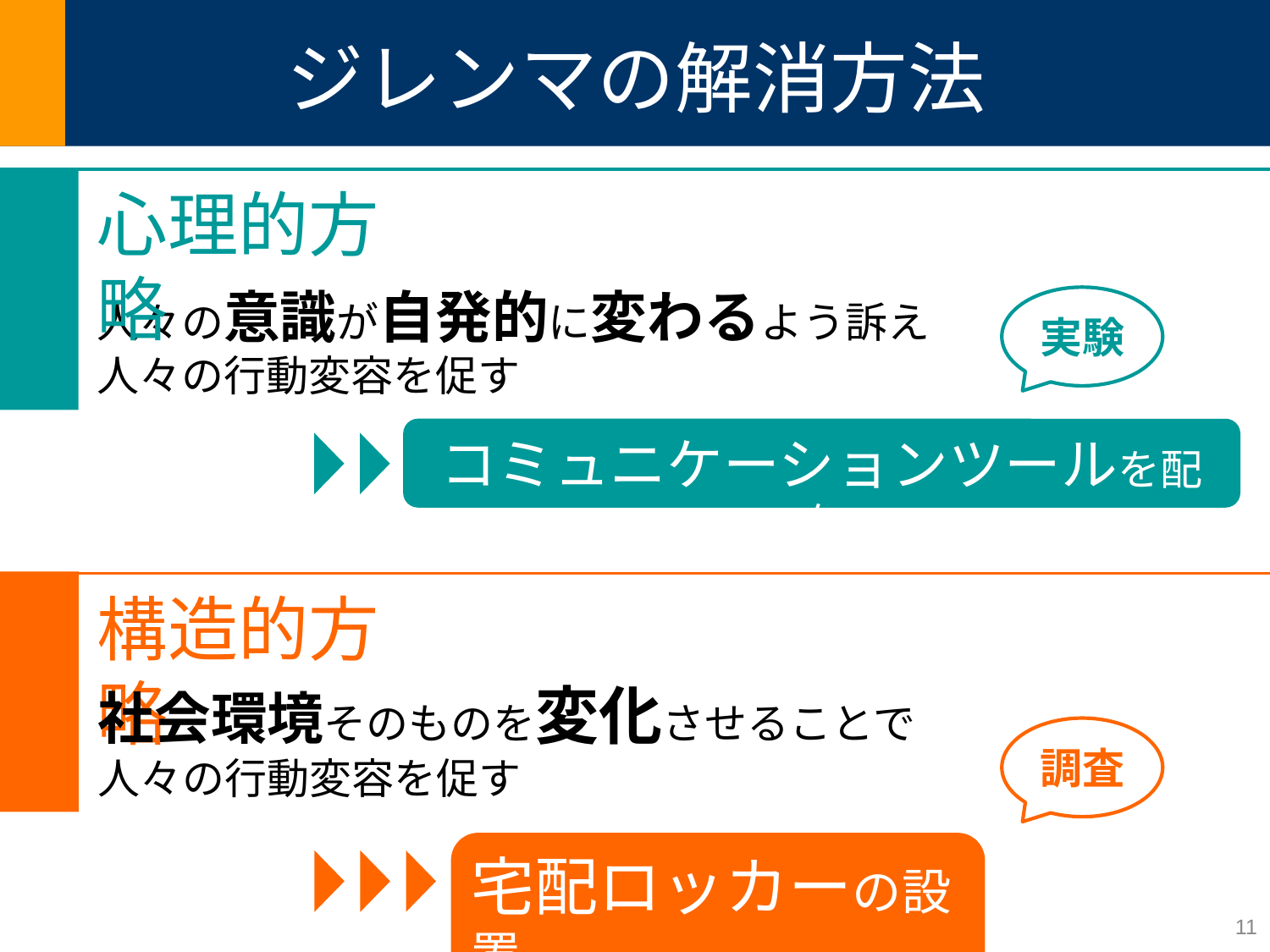

# ジレンマの解消方法
心理的方略

人々の意識が自発的に変わるよう訴え人々の行動変容を促す
実験
コミュニケーションツールを配布

構造的方略
社会環境そのものを変化させることで人々の行動変容を促す
調査
宅配ロッカーの設置

11